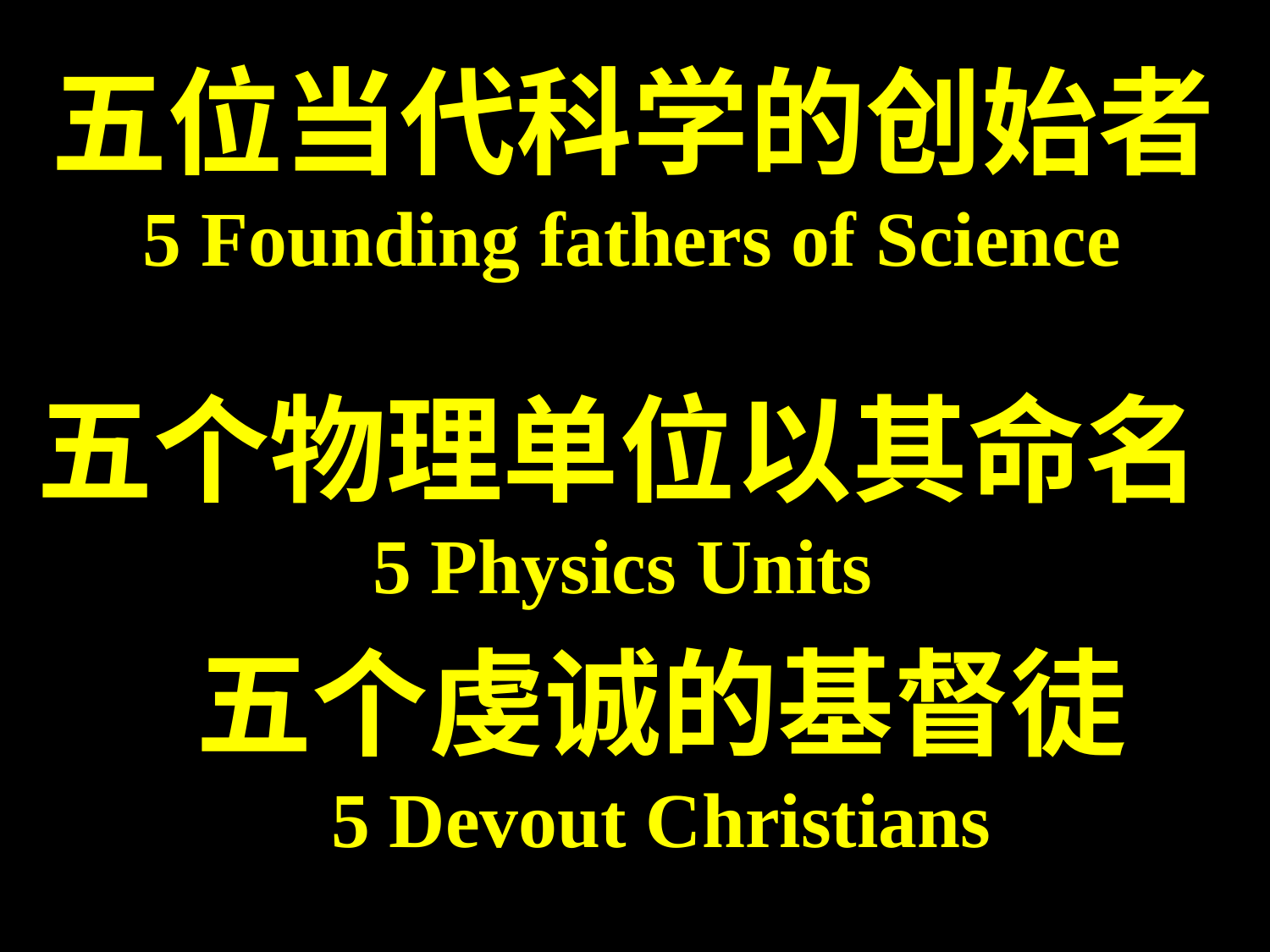

# 五位当代科学的创始者 5 Founding fathers of Science
五个物理单位以其命名5 Physics Units
五个虔诚的基督徒
5 Devout Christians